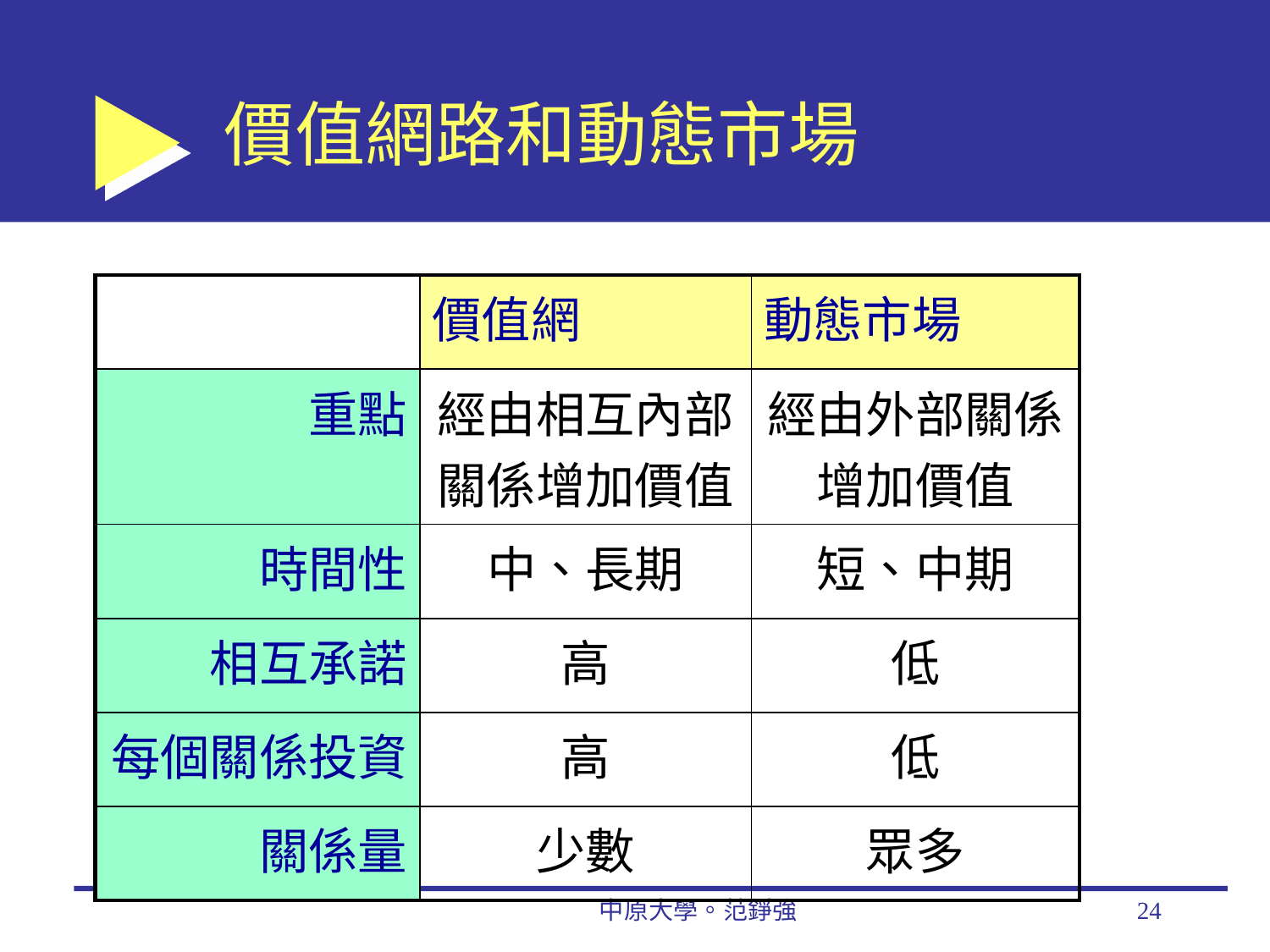

# 價值網路和動態市場
|  | 價值網 | 動態市場 |
| --- | --- | --- |
| 重點 | 經由相互內部關係增加價值 | 經由外部關係增加價值 |
| 時間性 | 中、長期 | 短、中期 |
| 相互承諾 | 高 | 低 |
| 每個關係投資 | 高 | 低 |
| 關係量 | 少數 | 眾多 |
中原大學。范錚強
24